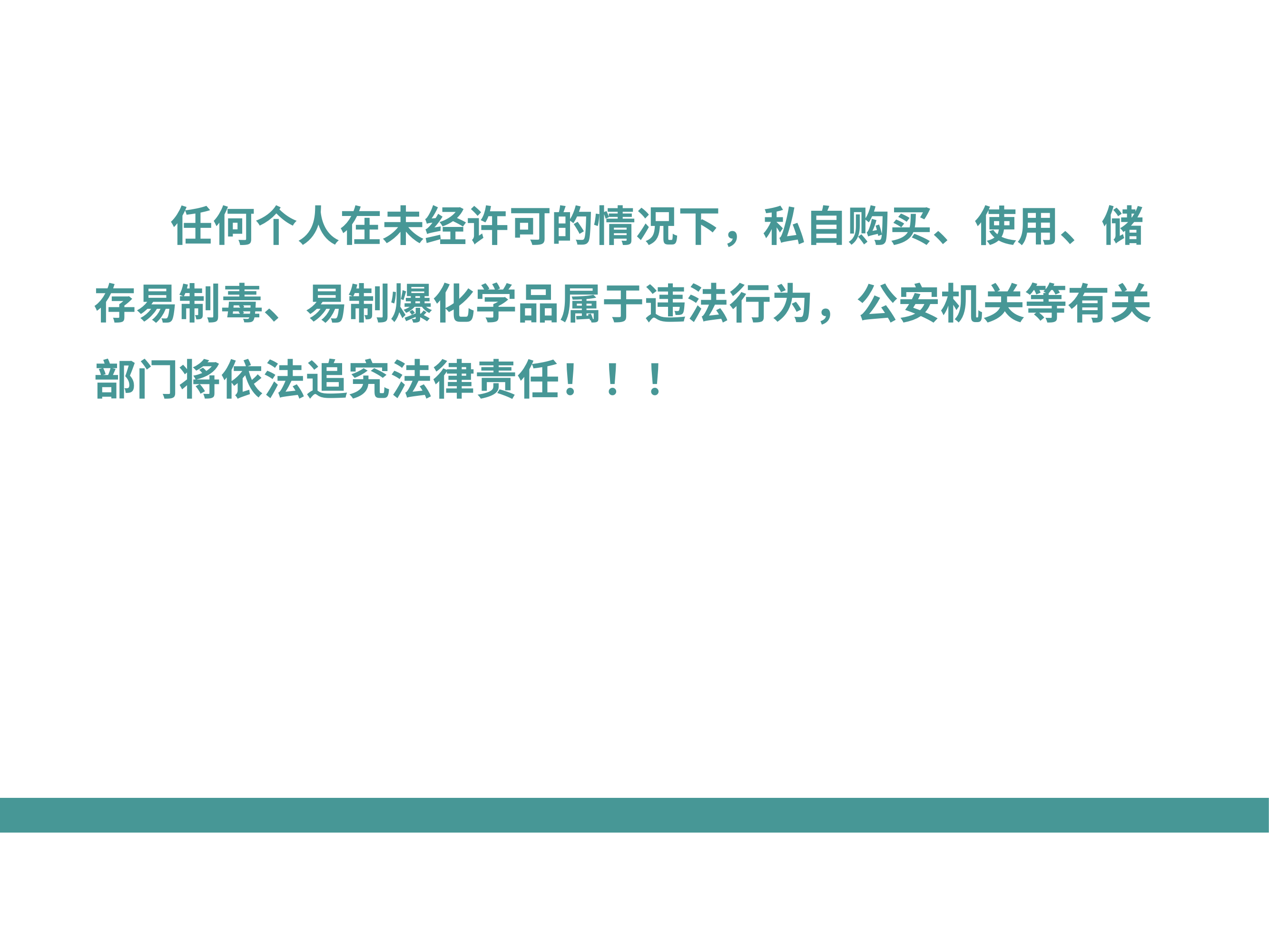

任何个人在未经许可的情况下，私自购买、使用、储存易制毒、易制爆化学品属于违法行为，公安机关等有关部门将依法追究法律责任！！！